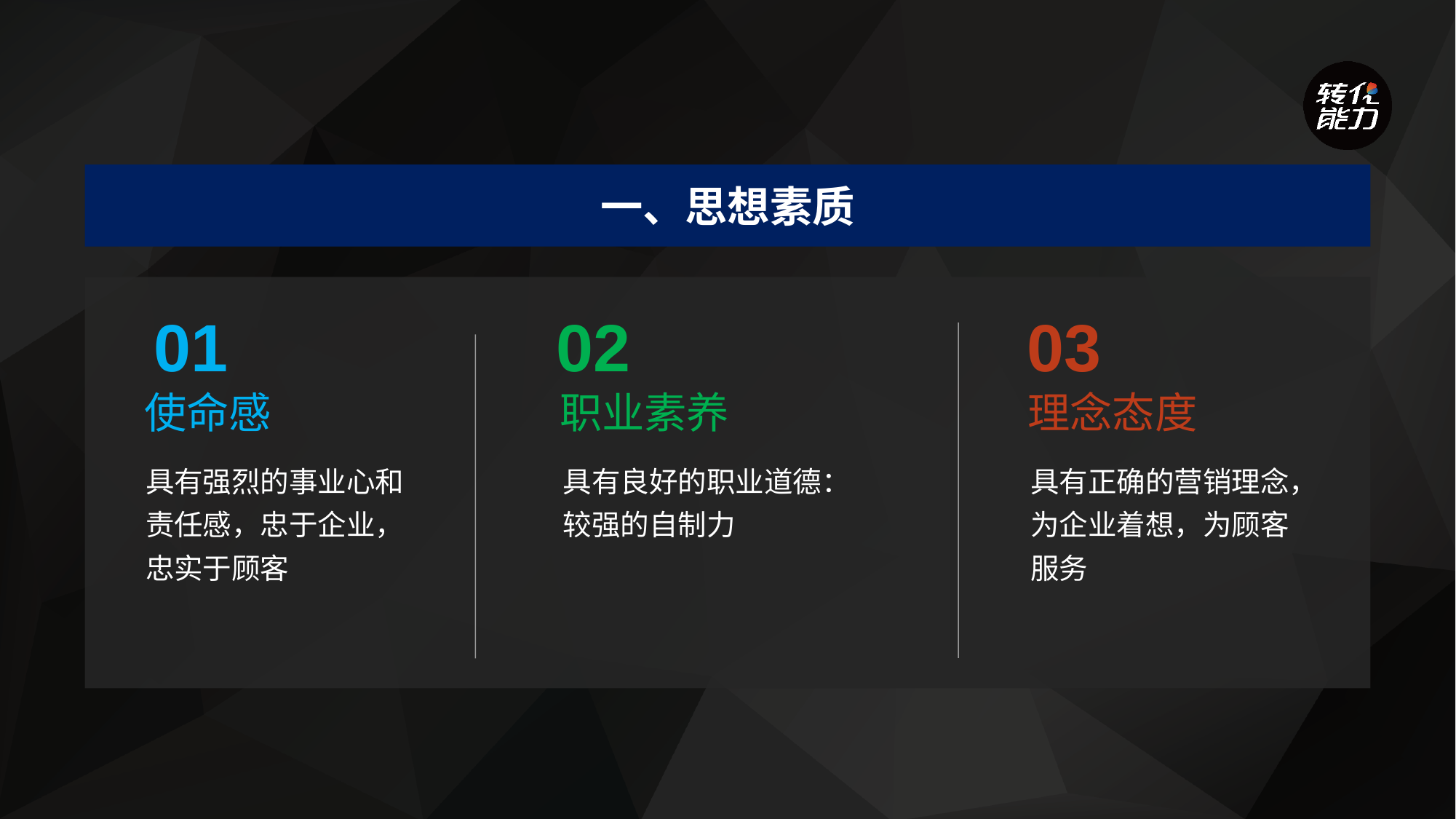

一、思想素质

01
02
03
使命感
职业素养
理念态度
具有强烈的事业心和责任感，忠于企业，忠实于顾客
具有良好的职业道德：较强的自制力
具有正确的营销理念，为企业着想，为顾客服务